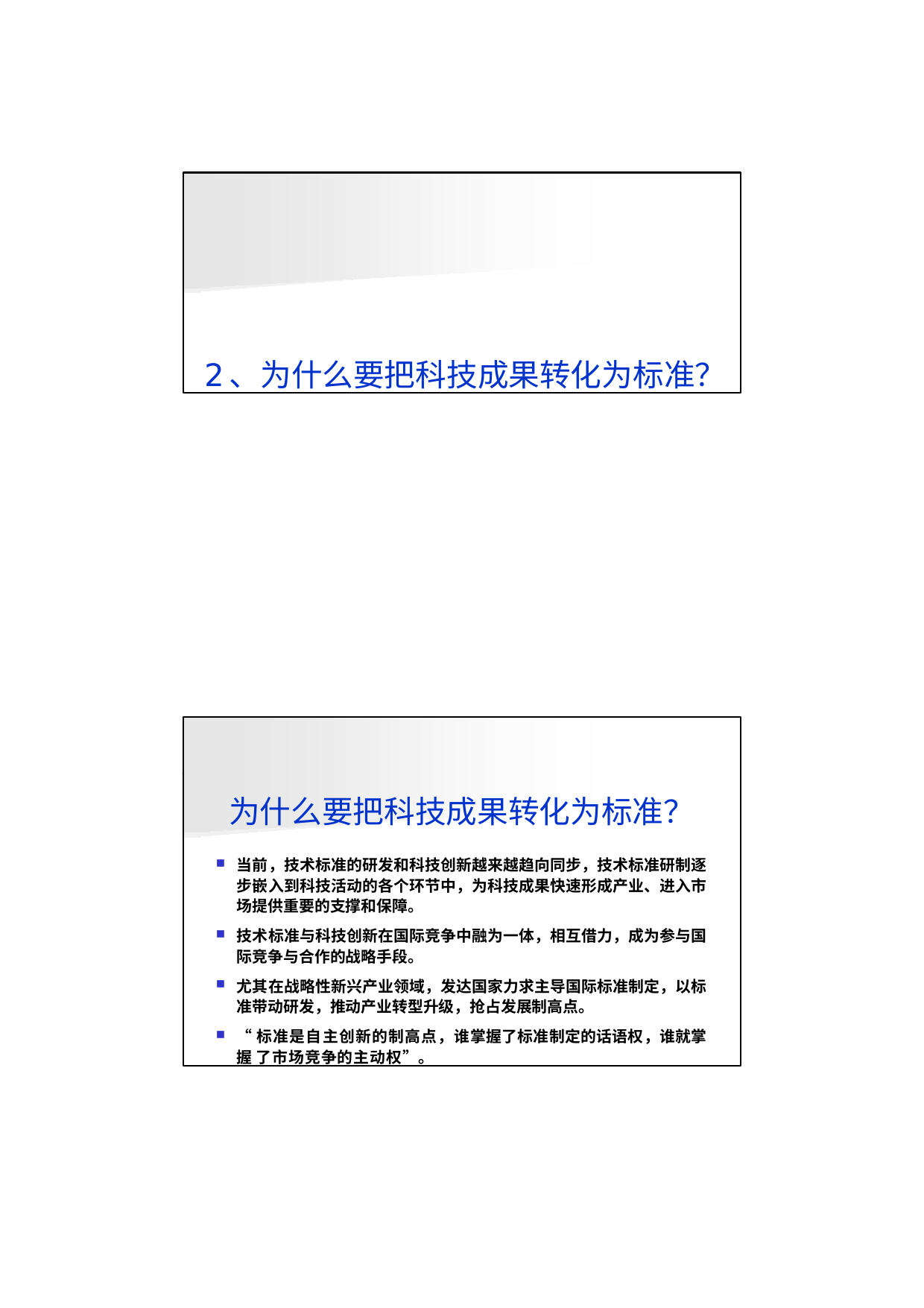

2、为什么要把科技成果转化为标准？

为什么要把科技成果转化为标准？
当前，技术标准的研发和科技创新越来越趋向同步，技术标准研制逐 步嵌入到科技活动的各个环节中，为科技成果快速形成产业、进入市 场提供重要的支撑和保障。
技术标准与科技创新在国际竞争中融为一体，相互借力，成为参与国 际竞争与合作的战略手段。
尤其在战略性新兴产业领域，发达国家力求主导国际标准制定，以标 准带动研发，推动产业转型升级，抢占发展制高点。
“标准是自主创新的制高点，谁掌握了标准制定的话语权，谁就掌握 了市场竞争的主动权”。